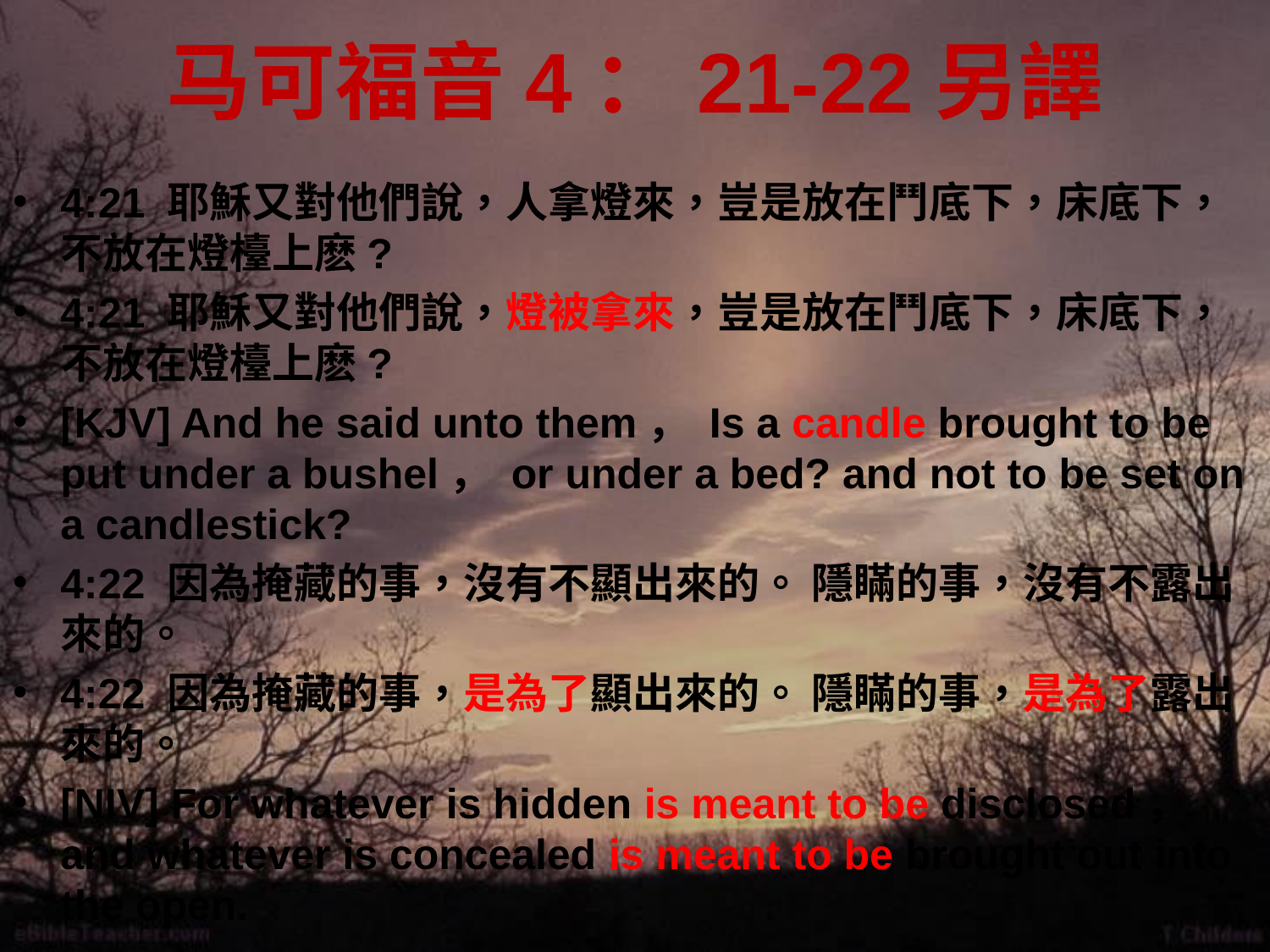

# 马可福音4：21-22另譯
4:21 耶穌又對他們說，人拿燈來，豈是放在鬥底下，床底下，不放在燈檯上麽?
4:21 耶穌又對他們說，燈被拿來，豈是放在鬥底下，床底下，不放在燈檯上麽?
[KJV] And he said unto them， Is a candle brought to be put under a bushel， or under a bed? and not to be set on a candlestick?
4:22 因為掩藏的事，沒有不顯出來的。 隱瞞的事，沒有不露出來的。
4:22 因為掩藏的事，是為了顯出來的。 隱瞞的事，是為了露出來的。
[NIV] For whatever is hidden is meant to be disclosed， and whatever is concealed is meant to be brought out into the open.